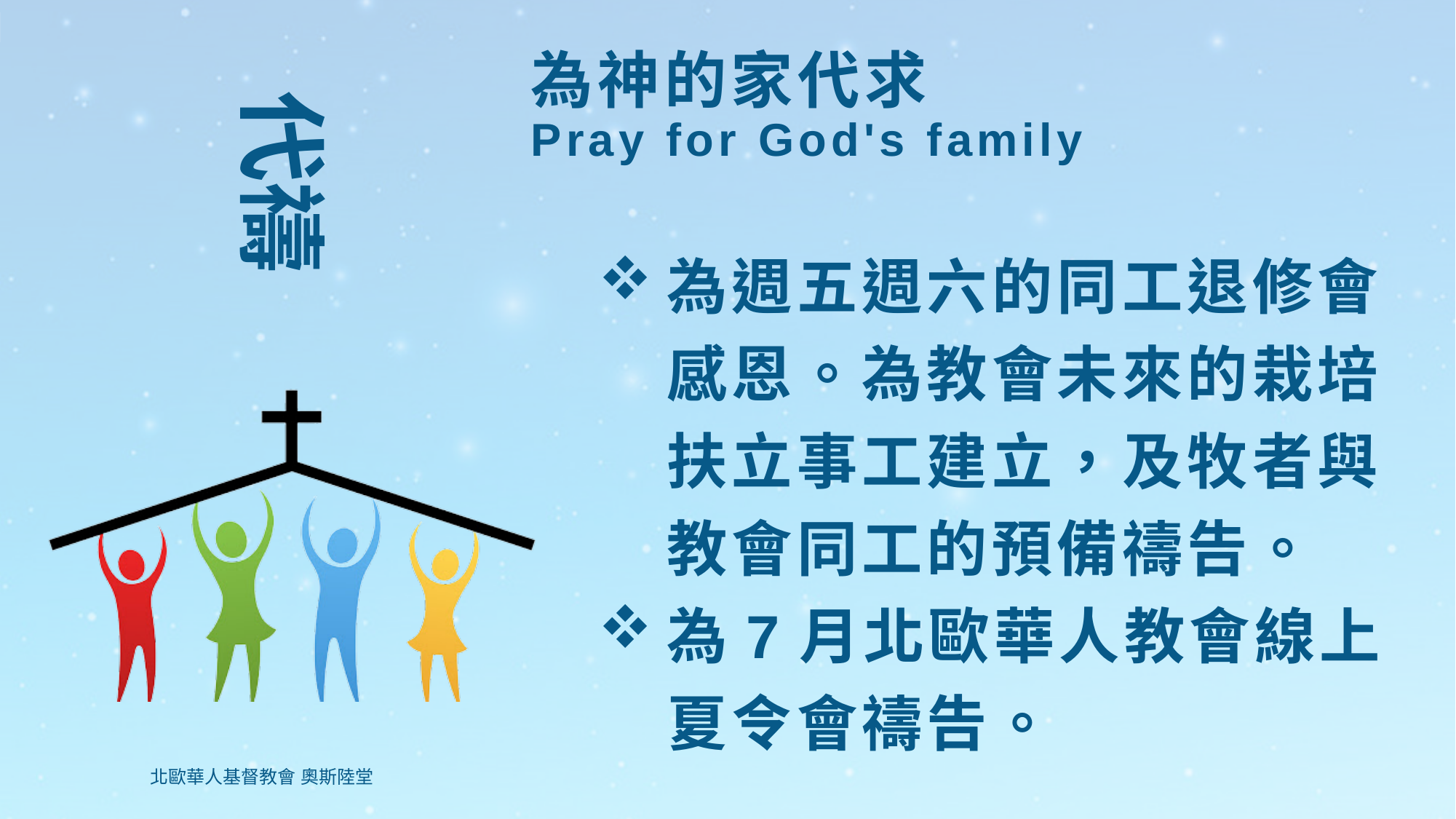

# 為神的家代求 Pray for God's family
為週五週六的同工退修會感恩。為教會未來的栽培扶立事工建立，及牧者與教會同工的預備禱告。
為7月北歐華人教會線上夏令會禱告。
北歐華人基督教會 奧斯陸堂